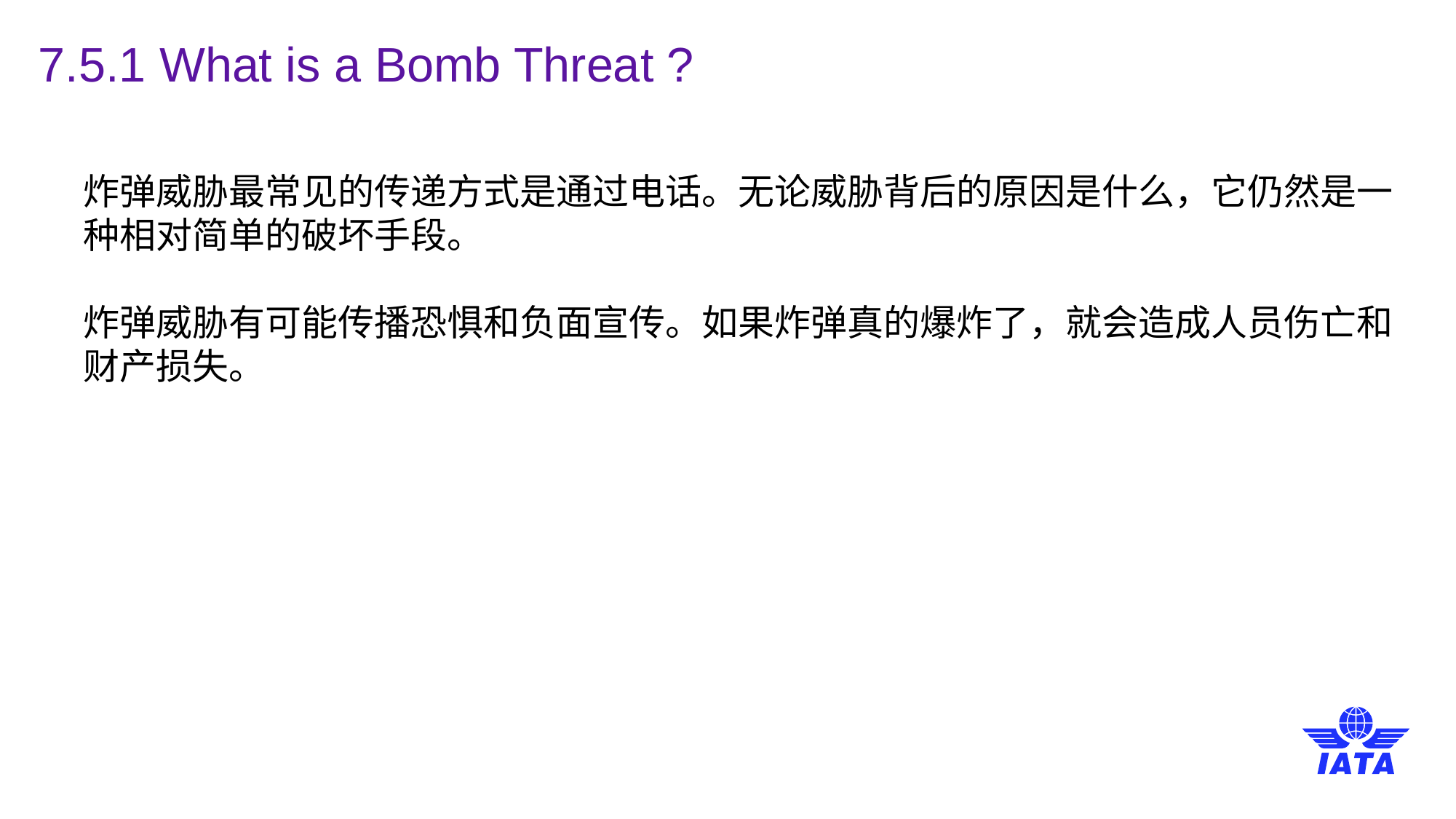

# 7.5.1 What is a Bomb Threat ?
炸弹威胁最常见的传递方式是通过电话。无论威胁背后的原因是什么，它仍然是一种相对简单的破坏手段。

炸弹威胁有可能传播恐惧和负面宣传。如果炸弹真的爆炸了，就会造成人员伤亡和财产损失。
23